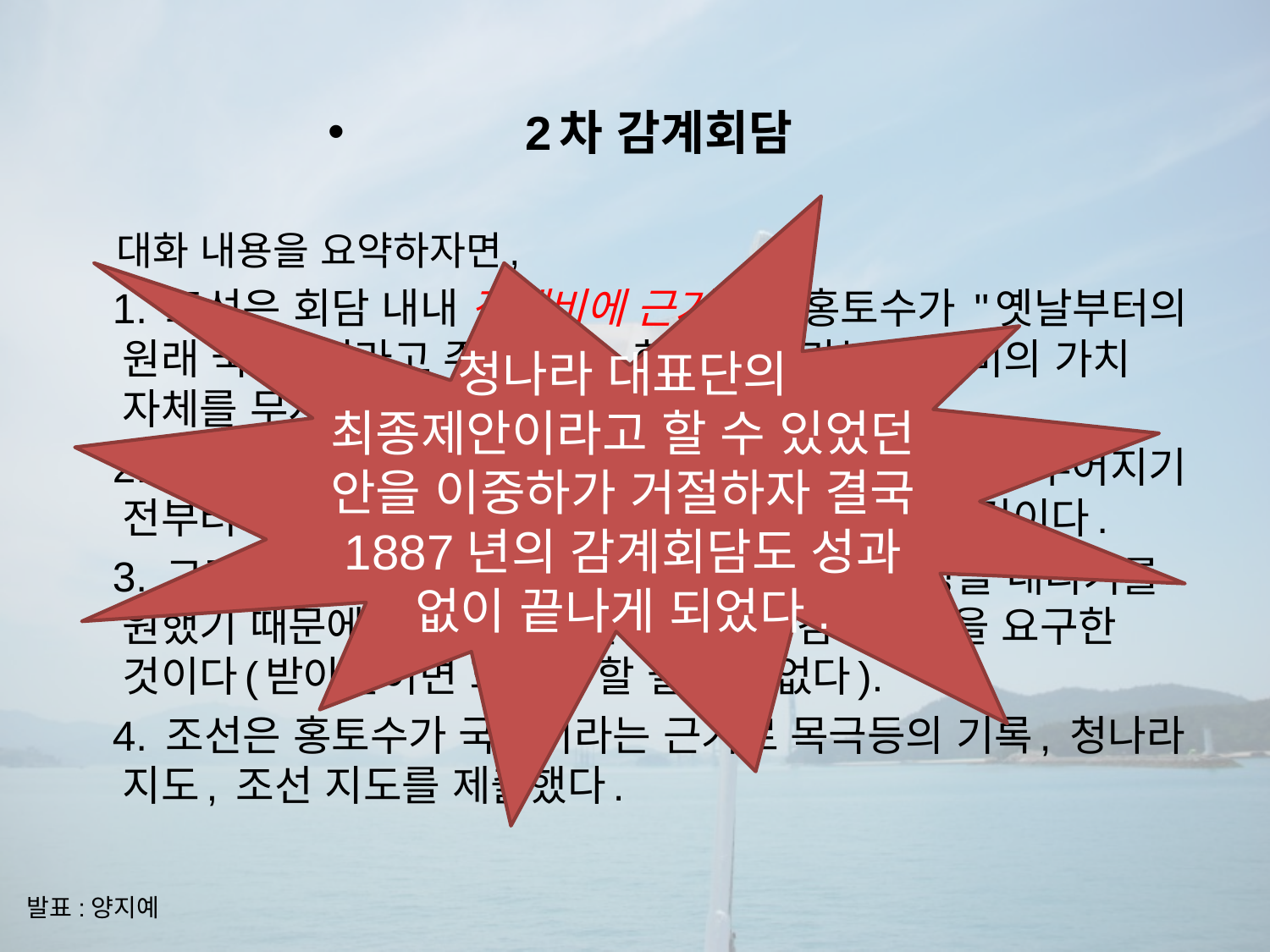

2차 감계회담

   대화 내용을 요약하자면,
   1. 조선은 회담 내내 정계비에 근거하여 홍토수가 "옛날부터의 원래 국경"이라고 주장했다. 한편 청나라는 정계비의 가치 자체를 무시하려 했다.
   2. 홍토수가 올바른 국경이라는 논리는 감계회담이 이루어지기 전부터 조선 조정이 청나라 조정에 꾸준히 제기한 것이다.
   3. 그러나 청나라는 홍토수보다 더 남쪽으로 국경을 내리기를 원했기 때문에 조선의 주장을 거부하고 감계회담을 요구한 것이다(받아들이면 회담을 할 필요가 없다).
   4. 조선은 홍토수가 국경이라는 근거로 목극등의 기록, 청나라 지도, 조선 지도를 제출했다.

청나라 대표단의 최종제안이라고 할 수 있었던 안을 이중하가 거절하자 결국 1887년의 감계회담도 성과 없이 끝나게 되었다.
발표:양지예